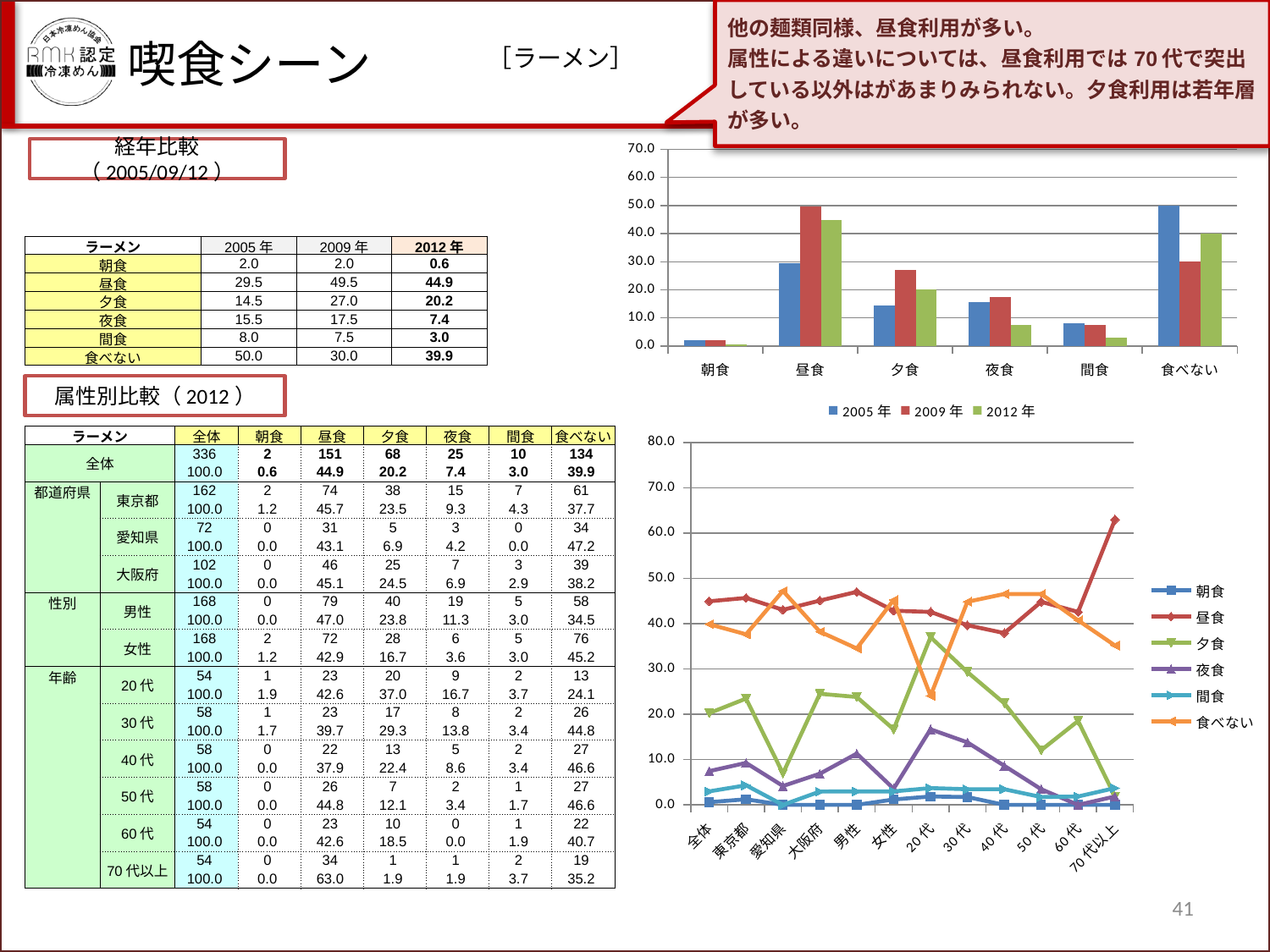

他の麺類同様、昼食利用が多い。
属性による違いについては、昼食利用では70代で突出している以外はがあまりみられない。夕食利用は若年層が多い。
喫食シーン
［ラーメン］

### Chart

| Category | 2005年 | 2009年 | 2012年 |
|---|---|---|---|
| 朝食 | 2.0 | 2.0 | 0.5952380952380952 |
| 昼食 | 29.5 | 49.5 | 44.94047619047619 |
| 夕食 | 14.5 | 27.0 | 20.238095238095227 |
| 夜食 | 15.5 | 17.5 | 7.440476190476193 |
| 間食 | 8.0 | 7.5 | 2.976190476190476 |
| 食べない | 50.0 | 30.0 | 39.88095238095239 |
経年比較（2005/09/12）
| ラーメン | 2005年 | 2009年 | 2012年 |
| --- | --- | --- | --- |
| 朝食 | 2.0 | 2.0 | 0.6 |
| 昼食 | 29.5 | 49.5 | 44.9 |
| 夕食 | 14.5 | 27.0 | 20.2 |
| 夜食 | 15.5 | 17.5 | 7.4 |
| 間食 | 8.0 | 7.5 | 3.0 |
| 食べない | 50.0 | 30.0 | 39.9 |
属性別比較（2012）
| ラーメン |  | 全体 | 朝食 | 昼食 | 夕食 | 夜食 | 間食 | 食べない |
| --- | --- | --- | --- | --- | --- | --- | --- | --- |
| 全体 |  | 336 | 2 | 151 | 68 | 25 | 10 | 134 |
|  |  | 100.0 | 0.6 | 44.9 | 20.2 | 7.4 | 3.0 | 39.9 |
| 都道府県 | 東京都 | 162 | 2 | 74 | 38 | 15 | 7 | 61 |
|  |  | 100.0 | 1.2 | 45.7 | 23.5 | 9.3 | 4.3 | 37.7 |
|  | 愛知県 | 72 | 0 | 31 | 5 | 3 | 0 | 34 |
|  |  | 100.0 | 0.0 | 43.1 | 6.9 | 4.2 | 0.0 | 47.2 |
|  | 大阪府 | 102 | 0 | 46 | 25 | 7 | 3 | 39 |
|  |  | 100.0 | 0.0 | 45.1 | 24.5 | 6.9 | 2.9 | 38.2 |
| 性別 | 男性 | 168 | 0 | 79 | 40 | 19 | 5 | 58 |
|  |  | 100.0 | 0.0 | 47.0 | 23.8 | 11.3 | 3.0 | 34.5 |
|  | 女性 | 168 | 2 | 72 | 28 | 6 | 5 | 76 |
|  |  | 100.0 | 1.2 | 42.9 | 16.7 | 3.6 | 3.0 | 45.2 |
| 年齢 | 20代 | 54 | 1 | 23 | 20 | 9 | 2 | 13 |
|  |  | 100.0 | 1.9 | 42.6 | 37.0 | 16.7 | 3.7 | 24.1 |
|  | 30代 | 58 | 1 | 23 | 17 | 8 | 2 | 26 |
|  |  | 100.0 | 1.7 | 39.7 | 29.3 | 13.8 | 3.4 | 44.8 |
|  | 40代 | 58 | 0 | 22 | 13 | 5 | 2 | 27 |
|  |  | 100.0 | 0.0 | 37.9 | 22.4 | 8.6 | 3.4 | 46.6 |
|  | 50代 | 58 | 0 | 26 | 7 | 2 | 1 | 27 |
|  |  | 100.0 | 0.0 | 44.8 | 12.1 | 3.4 | 1.7 | 46.6 |
|  | 60代 | 54 | 0 | 23 | 10 | 0 | 1 | 22 |
|  |  | 100.0 | 0.0 | 42.6 | 18.5 | 0.0 | 1.9 | 40.7 |
|  | 70代以上 | 54 | 0 | 34 | 1 | 1 | 2 | 19 |
|  |  | 100.0 | 0.0 | 63.0 | 1.9 | 1.9 | 3.7 | 35.2 |

### Chart

| Category | 朝食 | 昼食 | 夕食 | 夜食 | 間食 | 食べない |
|---|---|---|---|---|---|---|
| 全体 | 0.5952380952380952 | 44.94047619047619 | 20.238095238095227 | 7.440476190476193 | 2.976190476190476 | 39.88095238095239 |
| 東京都 | 1.234567901234568 | 45.67901234567906 | 23.45679012345679 | 9.259259259259272 | 4.320987654320982 | 37.654320987654295 |
| 愛知県 | 0.0 | 43.05555555555556 | 6.944444444444446 | 4.166666666666666 | 0.0 | 47.22222222222225 |
| 大阪府 | 0.0 | 45.09803921568628 | 24.509803921568633 | 6.862745098039213 | 2.9411764705882337 | 38.235294117647044 |
| 男性 | 0.0 | 47.023809523809526 | 23.80952380952378 | 11.309523809523817 | 2.976190476190476 | 34.523809523809526 |
| 女性 | 1.1904761904761905 | 42.85714285714282 | 16.666666666666664 | 3.5714285714285707 | 2.976190476190476 | 45.23809523809529 |
| 20代 | 1.851851851851852 | 42.5925925925926 | 37.037037037037024 | 16.666666666666664 | 3.703703703703704 | 24.074074074074087 |
| 30代 | 1.7241379310344827 | 39.655172413793096 | 29.310344827586203 | 13.793103448275849 | 3.4482758620689653 | 44.82758620689653 |
| 40代 | 0.0 | 37.931034482758584 | 22.413793103448278 | 8.620689655172415 | 3.4482758620689653 | 46.551724137931025 |
| 50代 | 0.0 | 44.82758620689653 | 12.068965517241379 | 3.4482758620689653 | 1.7241379310344827 | 46.551724137931025 |
| 60代 | 0.0 | 42.5925925925926 | 18.51851851851853 | 0.0 | 1.851851851851852 | 40.74074074074076 |
| 70代以上 | 0.0 | 62.96296296296296 | 1.851851851851852 | 1.851851851851852 | 3.703703703703704 | 35.18518518518518 |
41